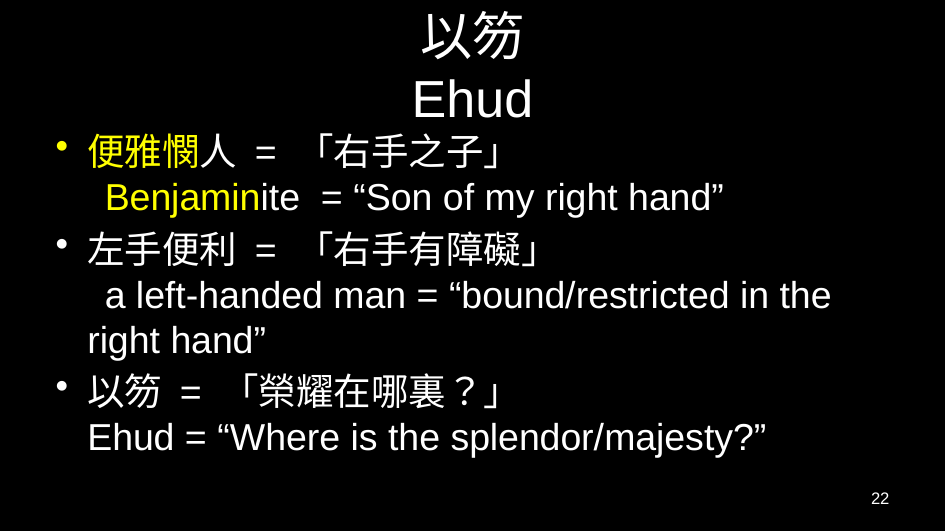

# 以笏 Ehud
便雅憫人 = 「右手之子」
 Benjaminite  = “Son of my right hand”
左手便利 = 「右手有障礙」
 a left-handed man = “bound/restricted in the right hand”
以笏 = 「榮耀在哪裏？」
Ehud = “Where is the splendor/majesty?”
22